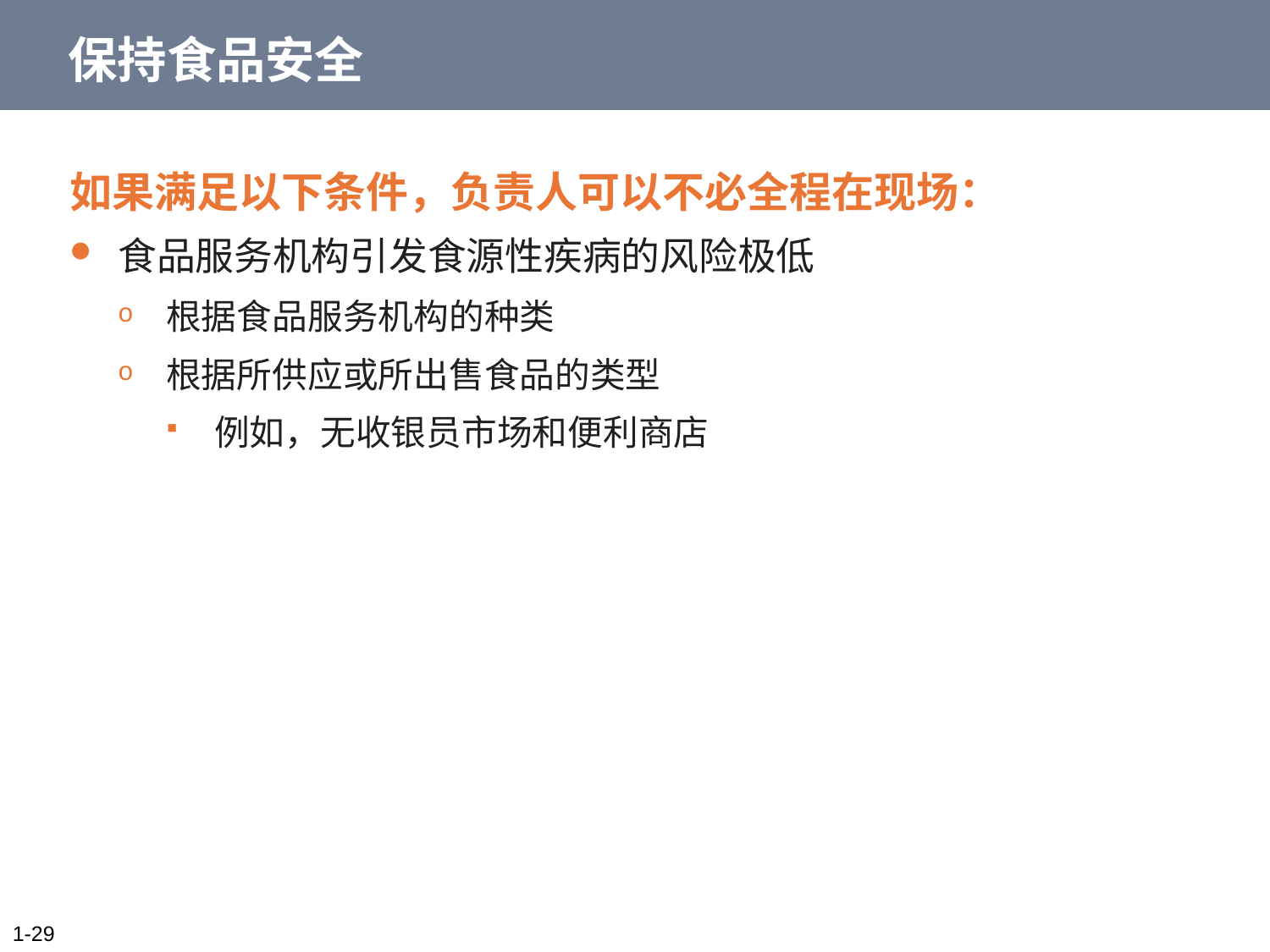

# 保持食品安全
如果满足以下条件，负责人可以不必全程在现场：
食品服务机构引发食源性疾病的风险极低
根据食品服务机构的种类
根据所供应或所出售食品的类型
例如，无收银员市场和便利商店
1-29